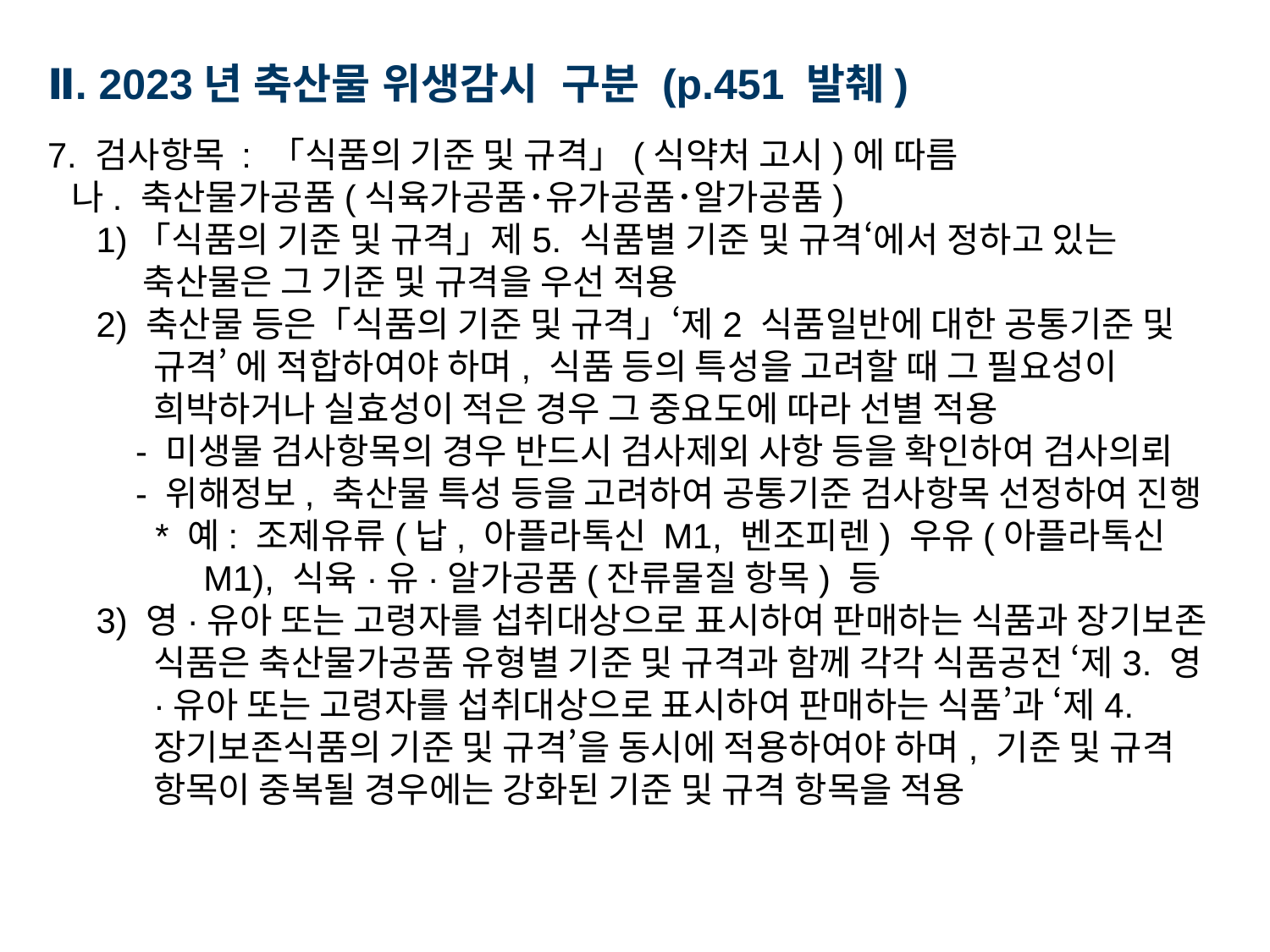

Ⅱ. 2023년 축산물 위생감시  구분 (p.451 발췌)
7. 검사항목 : 「식품의 기준 및 규격」(식약처 고시)에 따름
  나. 축산물가공품(식육가공품･유가공품･알가공품)
     1)「식품의 기준 및 규격」제5. 식품별 기준 및 규격‘에서 정하고 있는 축산물은 그 기준 및 규격을 우선 적용
     2) 축산물 등은「식품의 기준 및 규격」‘제2 식품일반에 대한 공통기준 및 규격’ 에 적합하여야 하며, 식품 등의 특성을 고려할 때 그 필요성이 희박하거나 실효성이 적은 경우 그 중요도에 따라 선별 적용
  - 미생물 검사항목의 경우 반드시 검사제외 사항 등을 확인하여 검사의뢰
  - 위해정보, 축산물 특성 등을 고려하여 공통기준 검사항목 선정하여 진행
    * 예: 조제유류(납, 아플라톡신 M1, 벤조피렌) 우유(아플라톡신 M1), 식육·유·알가공품(잔류물질 항목) 등
     3) 영·유아 또는 고령자를 섭취대상으로 표시하여 판매하는 식품과 장기보존 식품은 축산물가공품 유형별 기준 및 규격과 함께 각각 식품공전 ‘제3. 영·유아 또는 고령자를 섭취대상으로 표시하여 판매하는 식품’과 ‘제4. 장기보존식품의 기준 및 규격’을 동시에 적용하여야 하며, 기준 및 규격 항목이 중복될 경우에는 강화된 기준 및 규격 항목을 적용